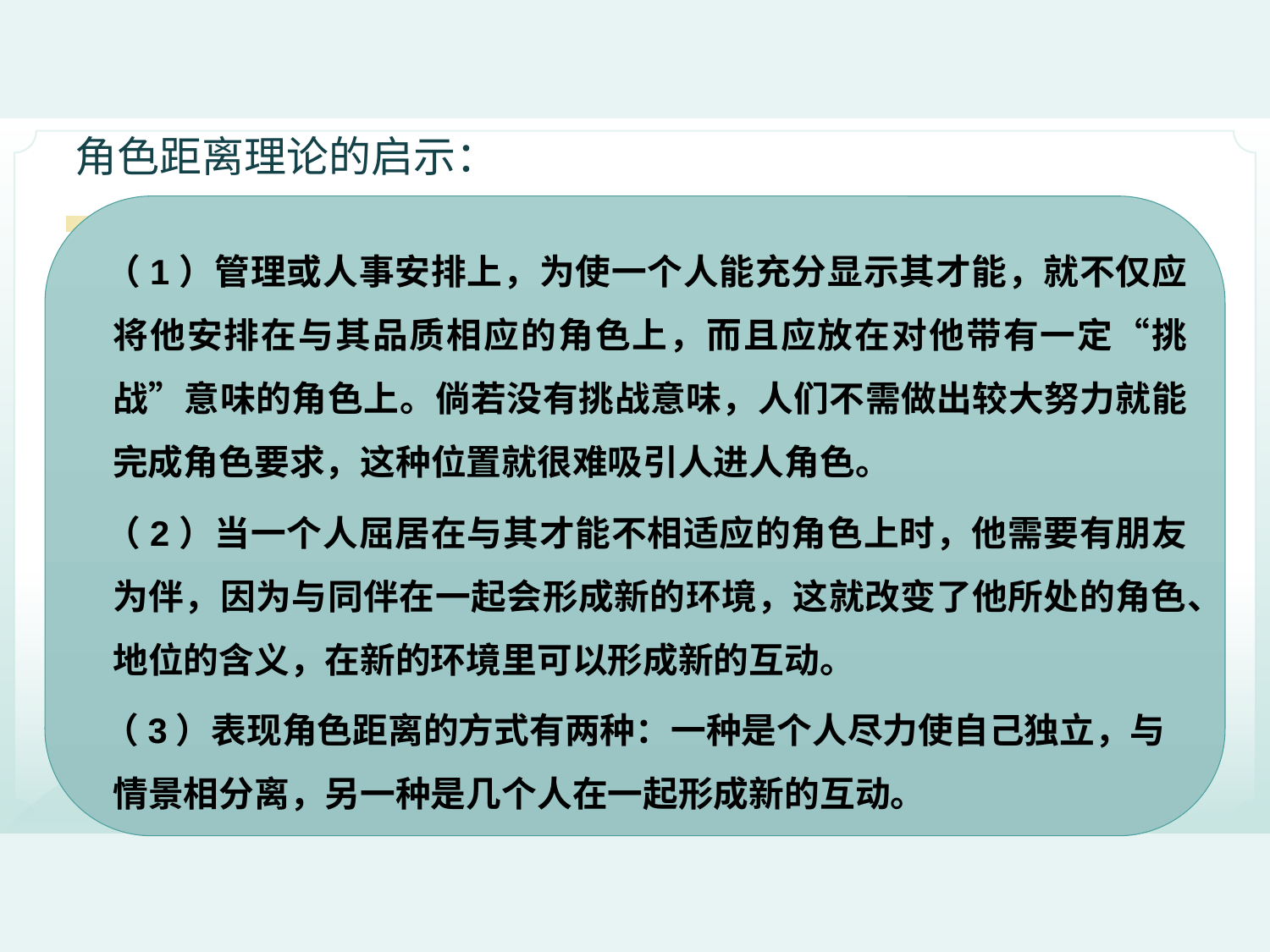

# 角色距离理论的启示：

 （1）管理或人事安排上，为使一个人能充分显示其才能，就不仅应将他安排在与其品质相应的角色上，而且应放在对他带有一定“挑战”意味的角色上。倘若没有挑战意味，人们不需做出较大努力就能完成角色要求，这种位置就很难吸引人进人角色。
 （2）当一个人屈居在与其才能不相适应的角色上时，他需要有朋友为伴，因为与同伴在一起会形成新的环境，这就改变了他所处的角色、地位的含义，在新的环境里可以形成新的互动。
 （3）表现角色距离的方式有两种：一种是个人尽力使自己独立，与情景相分离，另一种是几个人在一起形成新的互动。